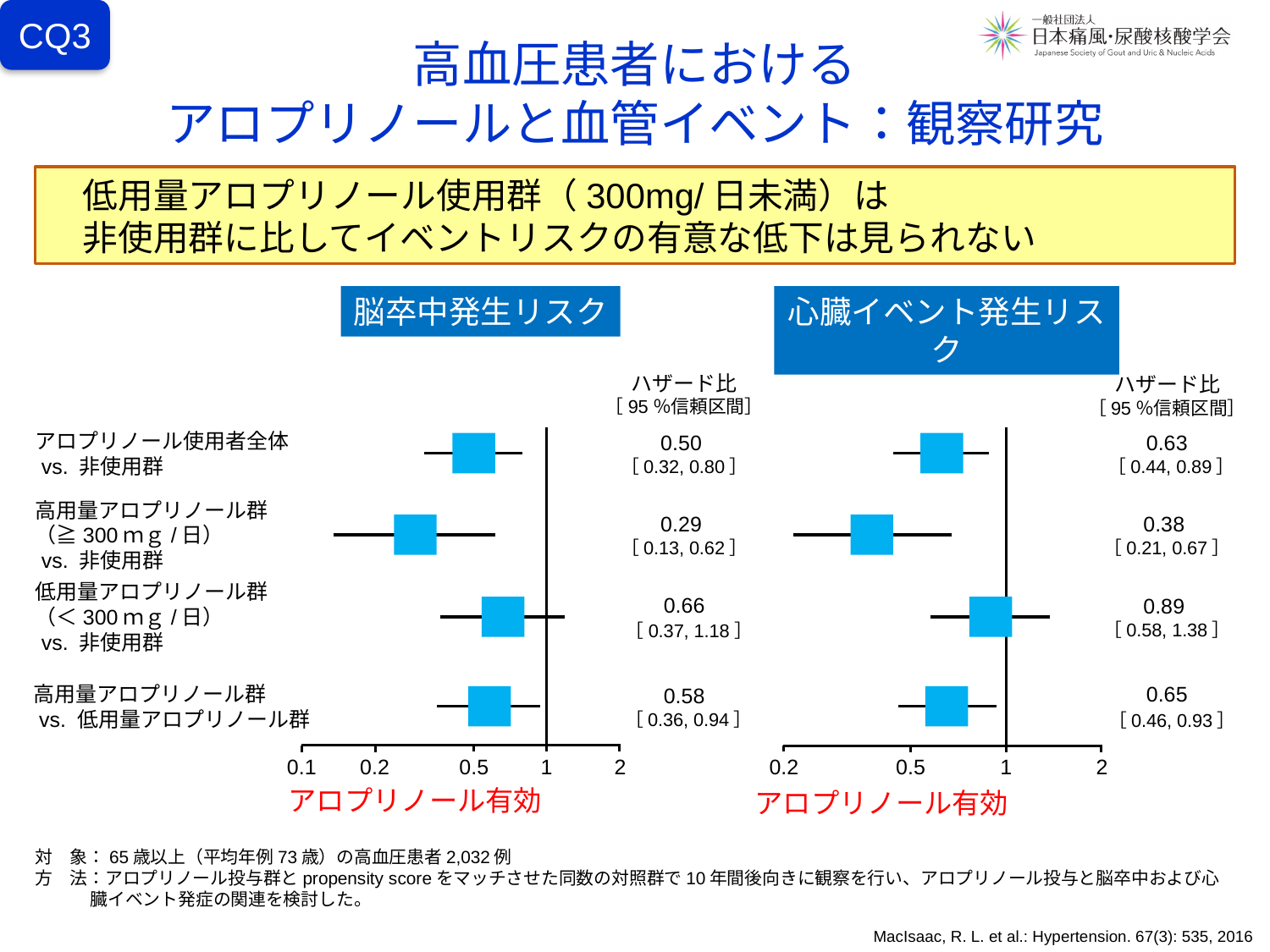

CQ3
# 高血圧患者における アロプリノールと血管イベント：観察研究
　低用量アロプリノール使用群（300mg/日未満）は
　非使用群に比してイベントリスクの有意な低下は見られない
脳卒中発生リスク
心臓イベント発生リスク
ハザード比
［95％信頼区間］
ハザード比
［95％信頼区間］
アロプリノール使用者全体
 vs. 非使用群
0.50
［0.32, 0.80］
0.63
 ［0.44, 0.89］

高用量アロプリノール群
（≧300ｍｇ/日）
 vs. 非使用群
0.29
［0.13, 0.62］
0.38
［0.21, 0.67］

低用量アロプリノール群
（＜300ｍｇ/日）
 vs. 非使用群
0.66
 ［0.37, 1.18］
0.89
［0.58, 1.38］

高用量アロプリノール群
 vs. 低用量アロプリノール群
0.65
 ［0.46, 0.93］
0.58
 ［0.36, 0.94］

0.1
0.2
0.5
1
2
0.2
0.5
1
2
アロプリノール有効
アロプリノール有効
対　象：65歳以上（平均年例73歳）の高血圧患者2,032例
方　法：アロプリノール投与群とpropensity scoreをマッチさせた同数の対照群で10年間後向きに観察を行い、アロプリノール投与と脳卒中および心臓イベント発症の関連を検討した。
MacIsaac, R. L. et al.: Hypertension. 67(3): 535, 2016